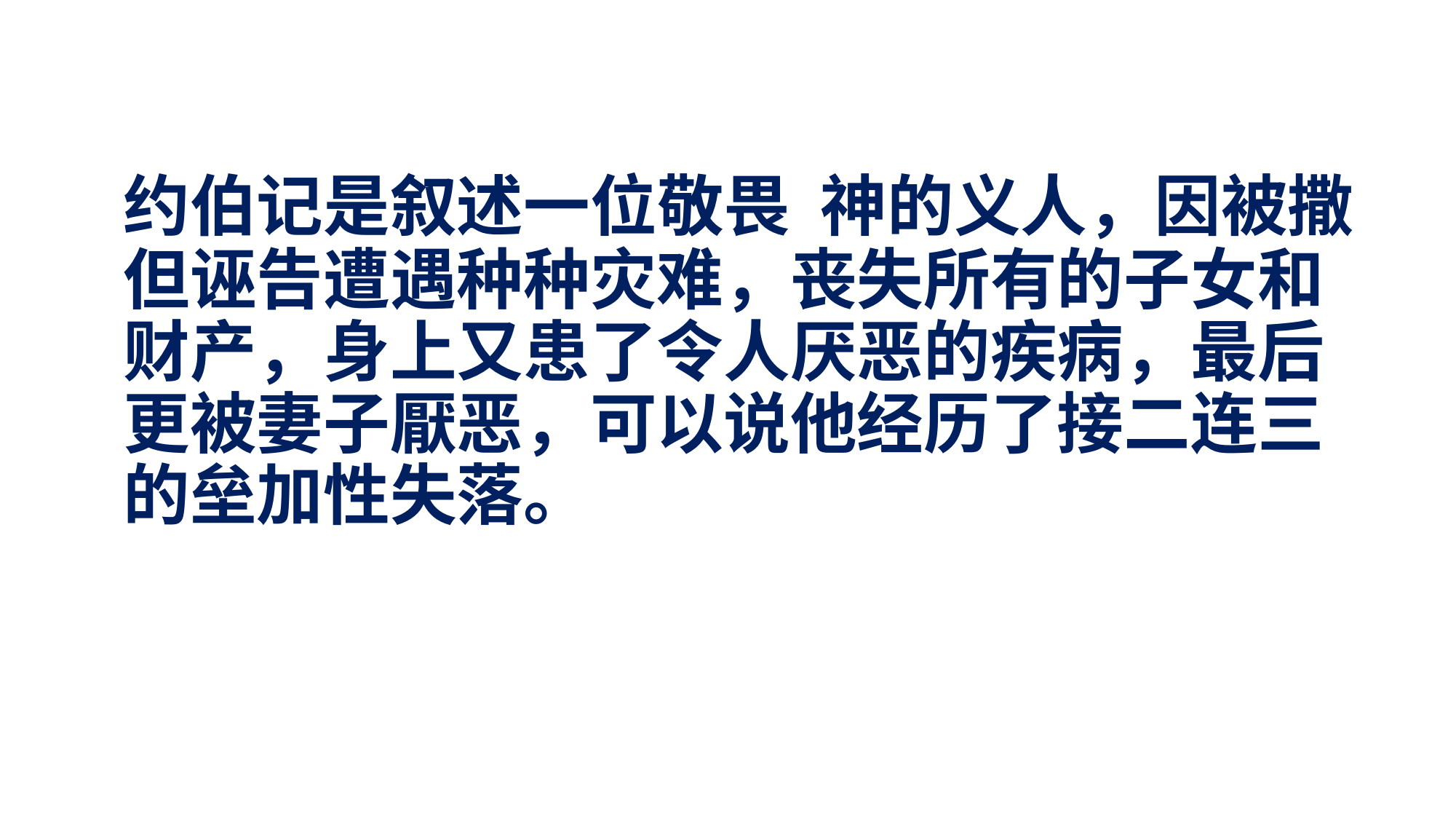

约伯记是叙述一位敬畏  神的义人，因被撒但诬告遭遇种种灾难，丧失所有的子女和财产，身上又患了令人厌恶的疾病，最后更被妻子厭恶，可以说他经历了接二连三的垒加性失落。